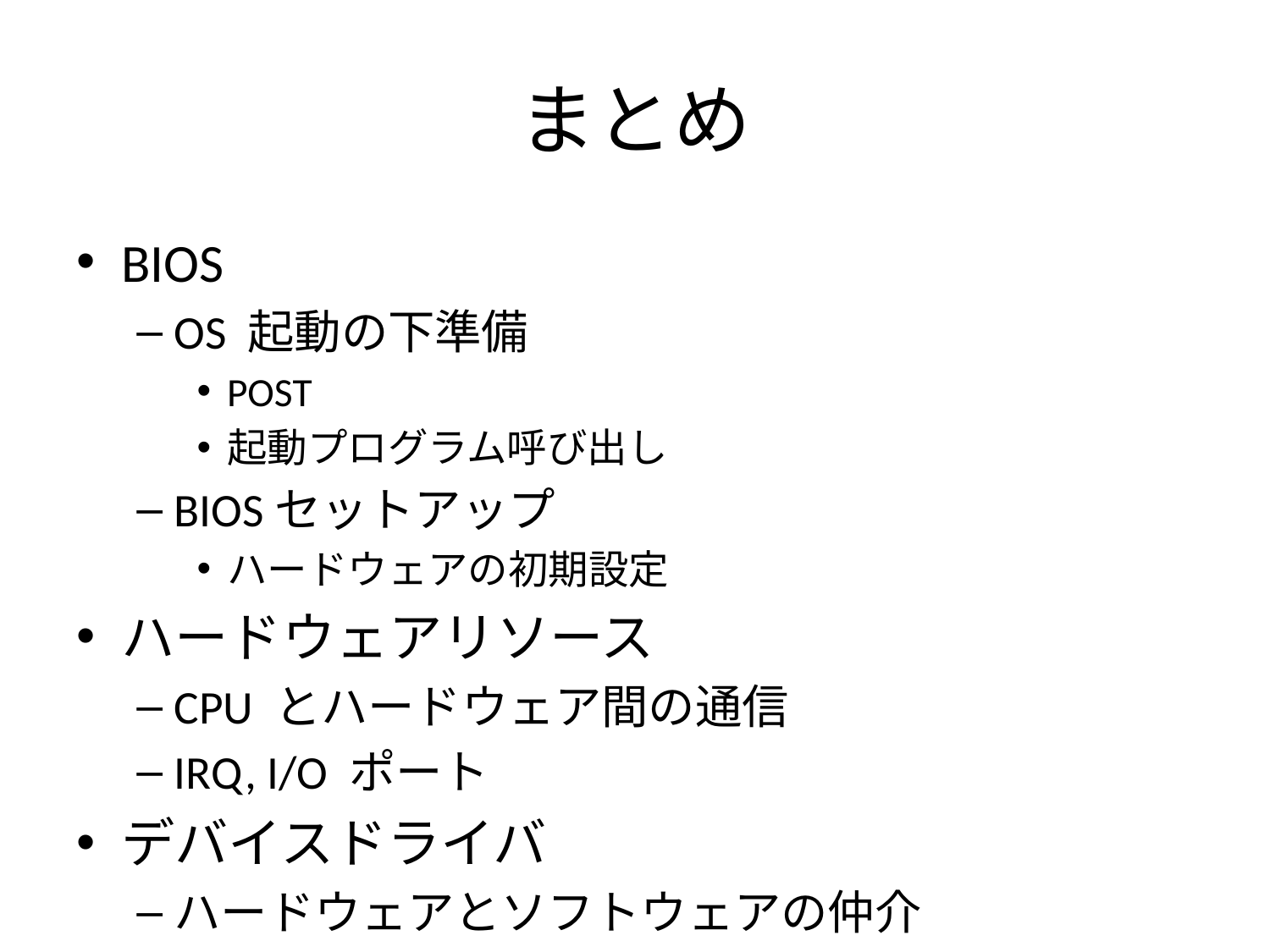

# まとめ
BIOS
OS 起動の下準備
POST
起動プログラム呼び出し
BIOSセットアップ
ハードウェアの初期設定
ハードウェアリソース
CPU とハードウェア間の通信
IRQ, I/O ポート
デバイスドライバ
ハードウェアとソフトウェアの仲介